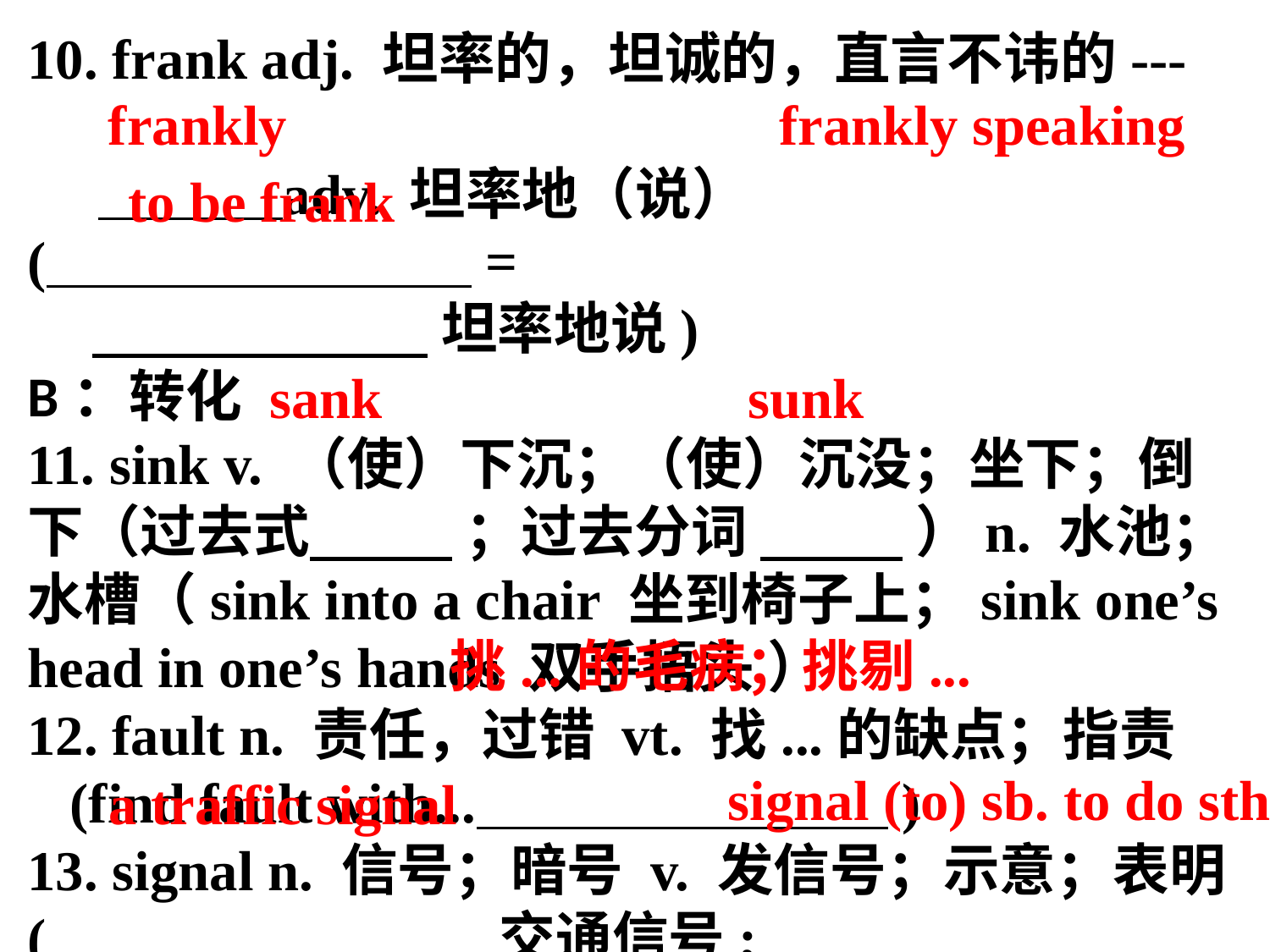

10. frank adj. 坦率的，坦诚的，直言不讳的---
                  adv. 坦率地（说）(                               =
                               坦率地说)
B：转化
11. sink v. （使）下沉；（使）沉没；坐下；倒下（过去式            ；过去分词             ）n. 水池；
水槽（sink into a chair 坐到椅子上；sink one’s head in one’s hands 双手捂头 ）
12. fault n. 责任，过错 vt. 找...的缺点；指责
   (find fault with...                              )
13. signal n. 信号；暗号 v. 发信号；示意；表明 (                               交通信号;
 =sign to sb. to do sth.示意某人做某事)

frankly speaking
frankly
to be frank
sank
sunk
挑...的毛病；挑剔...
signal (to) sb. to do sth.
a traffic signal